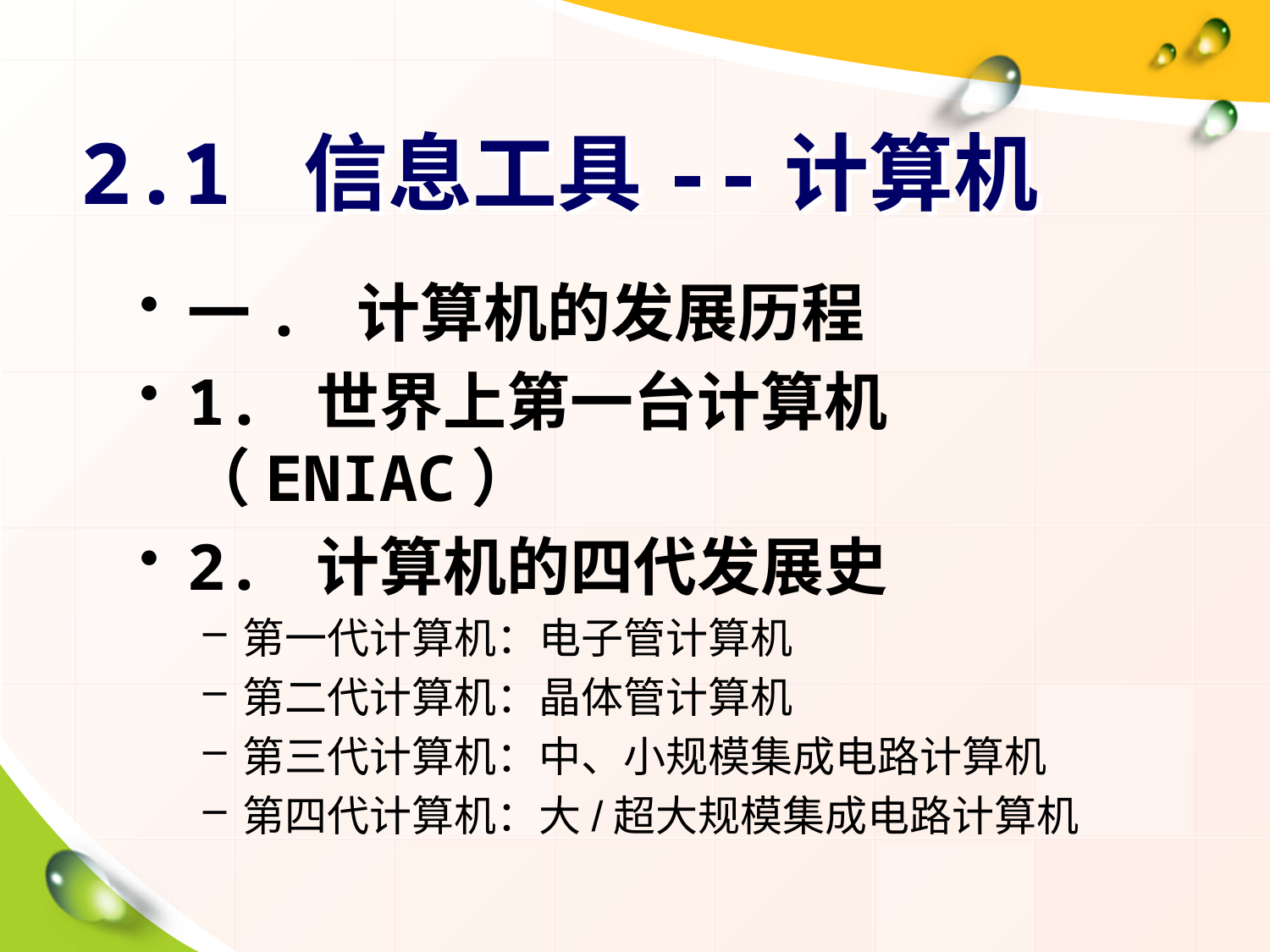

# 2.1 信息工具--计算机
一. 计算机的发展历程
1. 世界上第一台计算机（ENIAC）
2. 计算机的四代发展史
第一代计算机：电子管计算机
第二代计算机：晶体管计算机
第三代计算机：中、小规模集成电路计算机
第四代计算机：大/超大规模集成电路计算机